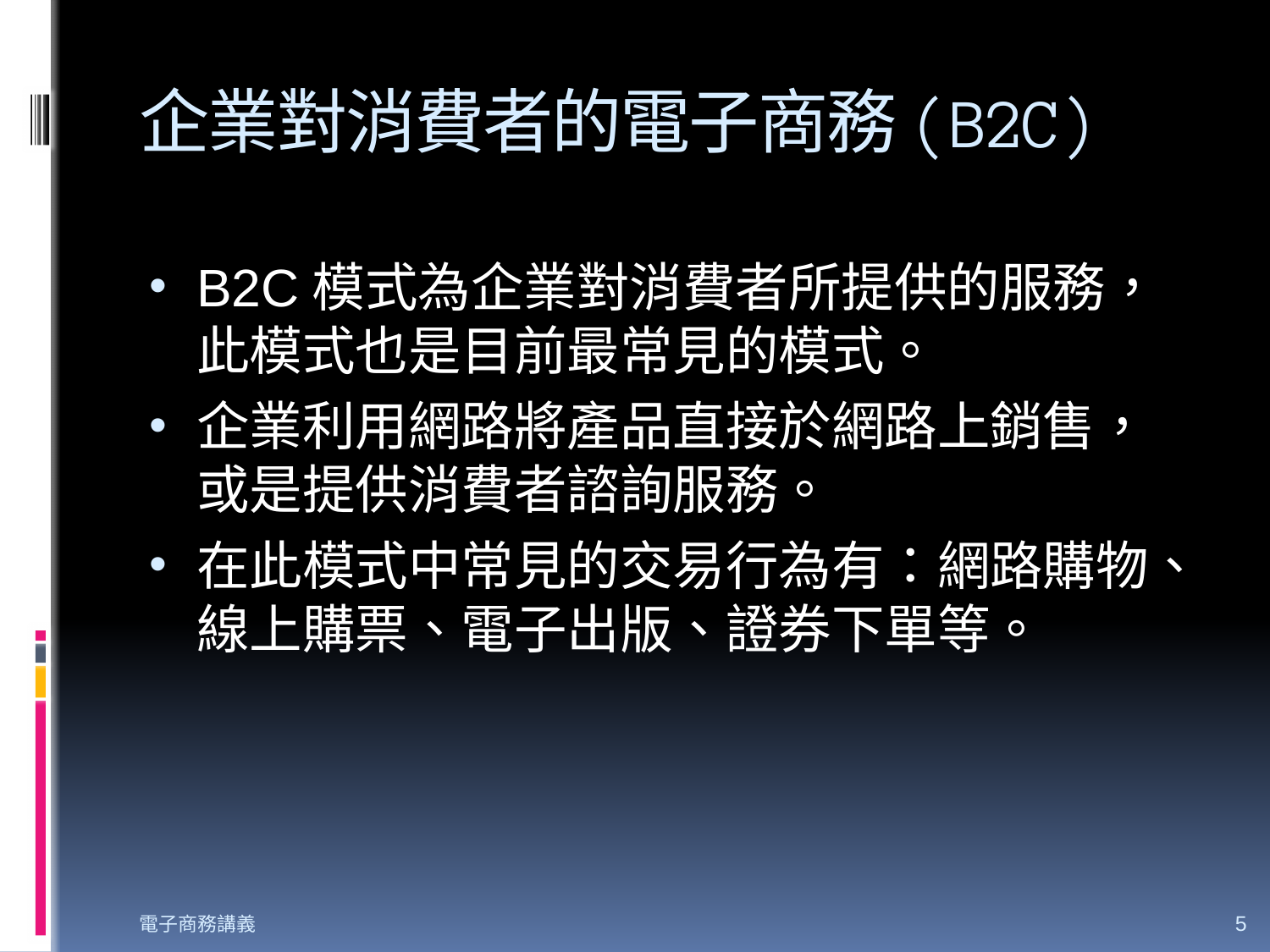

# 企業對消費者的電子商務(B2C)
B2C模式為企業對消費者所提供的服務，此模式也是目前最常見的模式。
企業利用網路將產品直接於網路上銷售，或是提供消費者諮詢服務。
在此模式中常見的交易行為有：網路購物、線上購票、電子出版、證券下單等。
電子商務講義
5